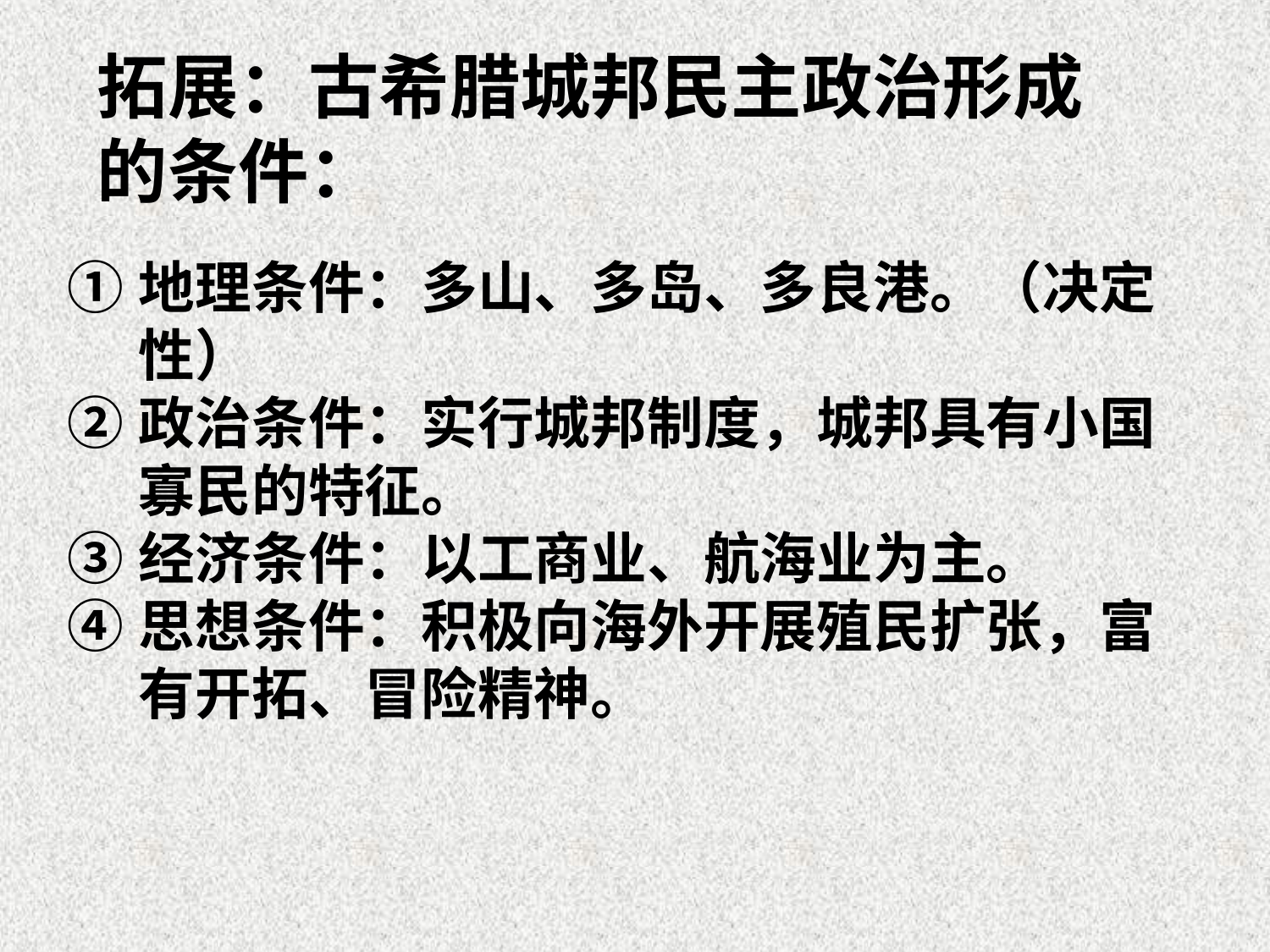

拓展：古希腊城邦民主政治形成的条件：
地理条件：多山、多岛、多良港。（决定性）
政治条件：实行城邦制度，城邦具有小国寡民的特征。
经济条件：以工商业、航海业为主。
思想条件：积极向海外开展殖民扩张，富有开拓、冒险精神。